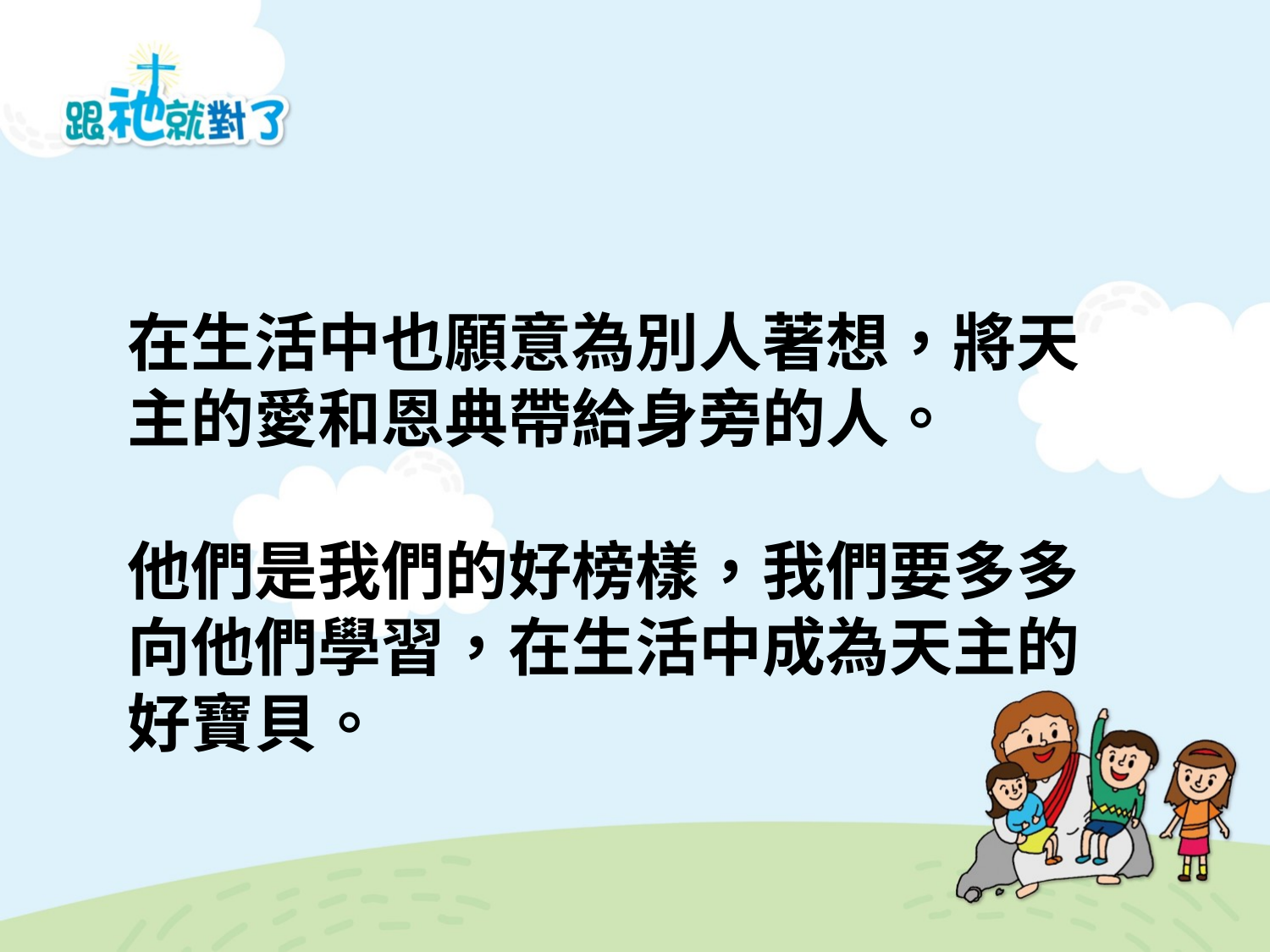

在生活中也願意為別人著想，將天主的愛和恩典帶給身旁的人。

他們是我們的好榜樣，我們要多多向他們學習，在生活中成為天主的好寶貝。